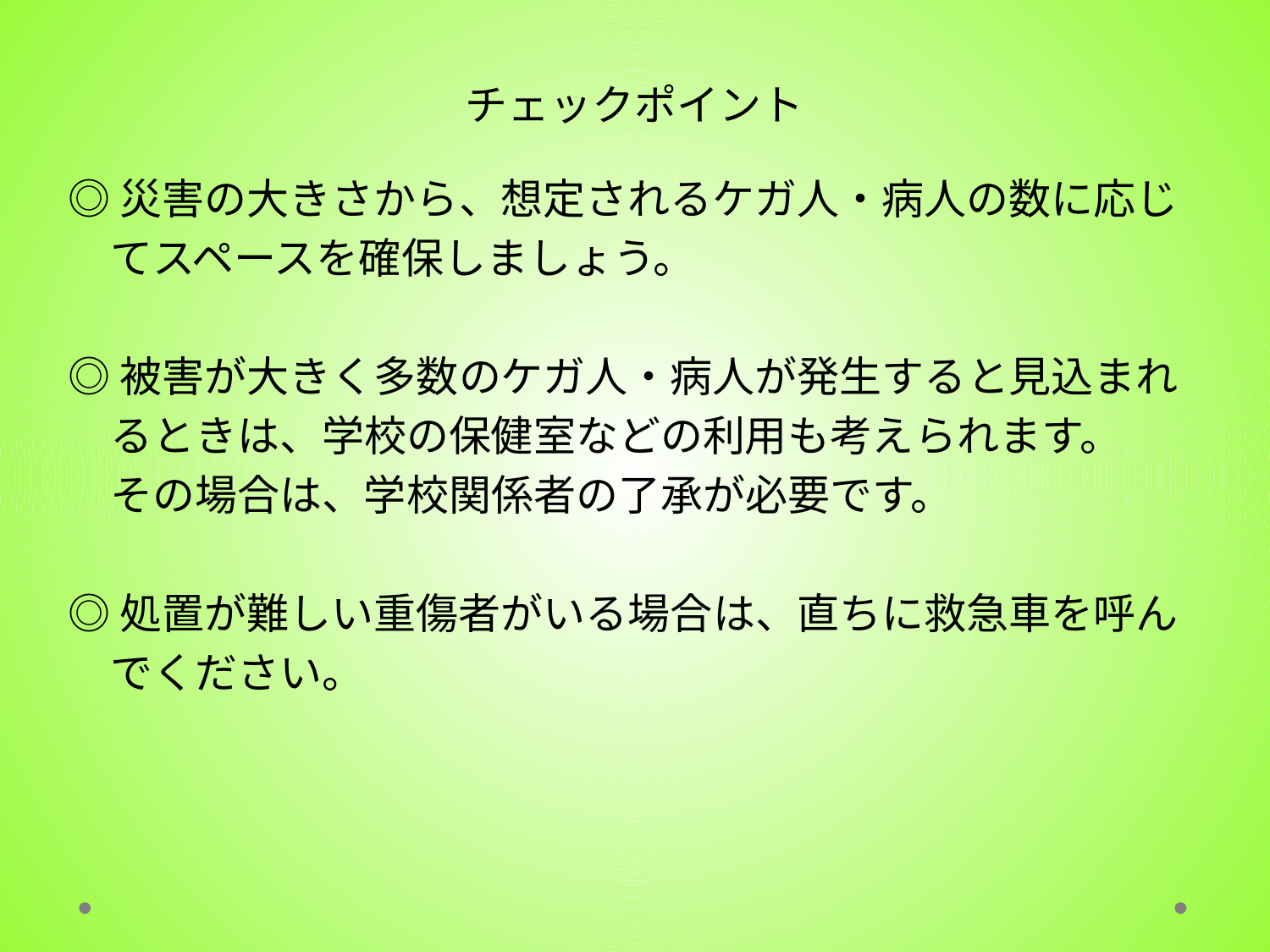

# チェックポイント
◎災害の大きさから、想定されるケガ人・病人の数に応じ
　てスペースを確保しましょう。

◎被害が大きく多数のケガ人・病人が発生すると見込まれ
　るときは、学校の保健室などの利用も考えられます。
　その場合は、学校関係者の了承が必要です。

◎処置が難しい重傷者がいる場合は、直ちに救急車を呼ん
　でください。